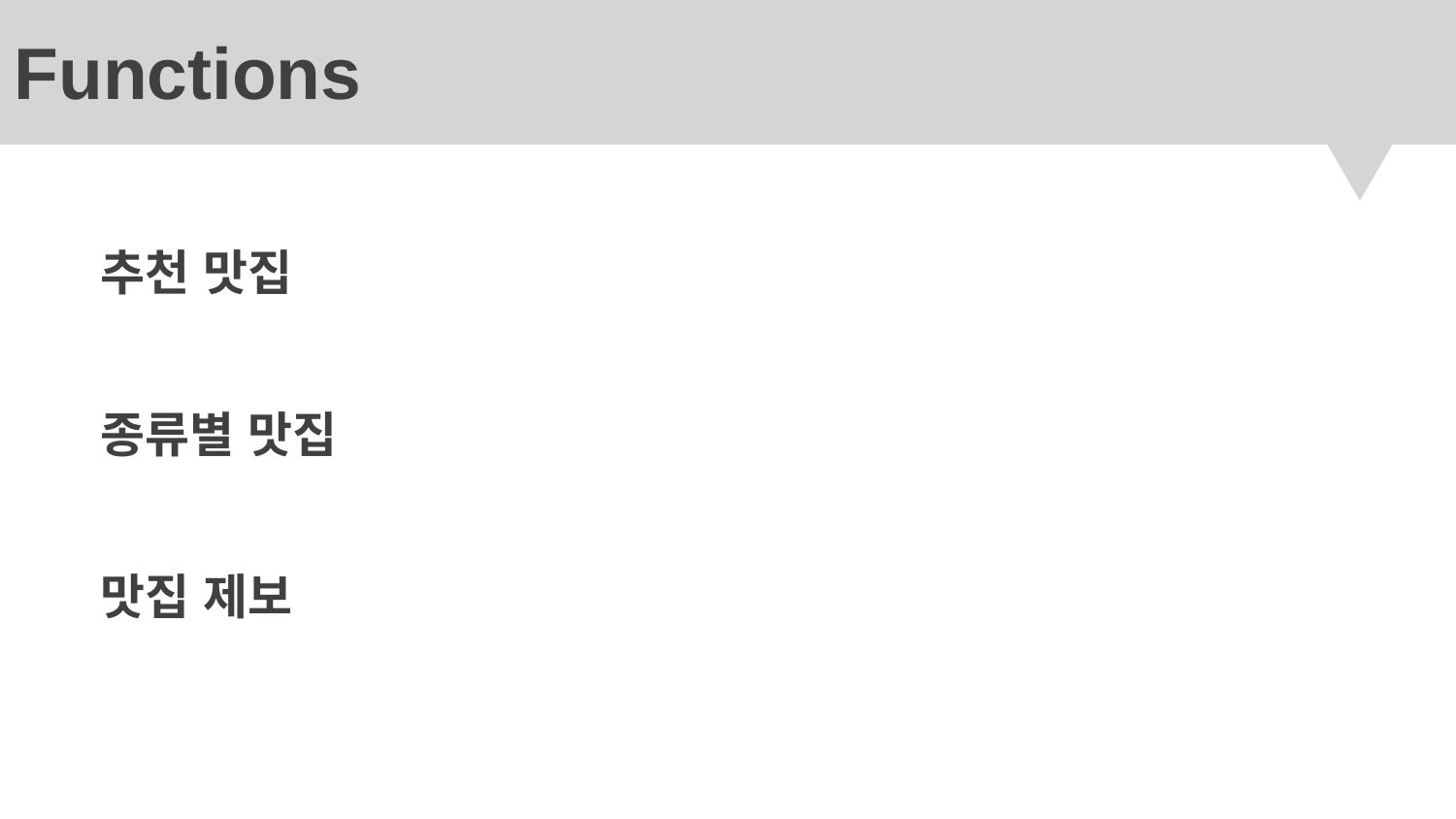

# Functions
추천 맛집
종류별 맛집
맛집 제보